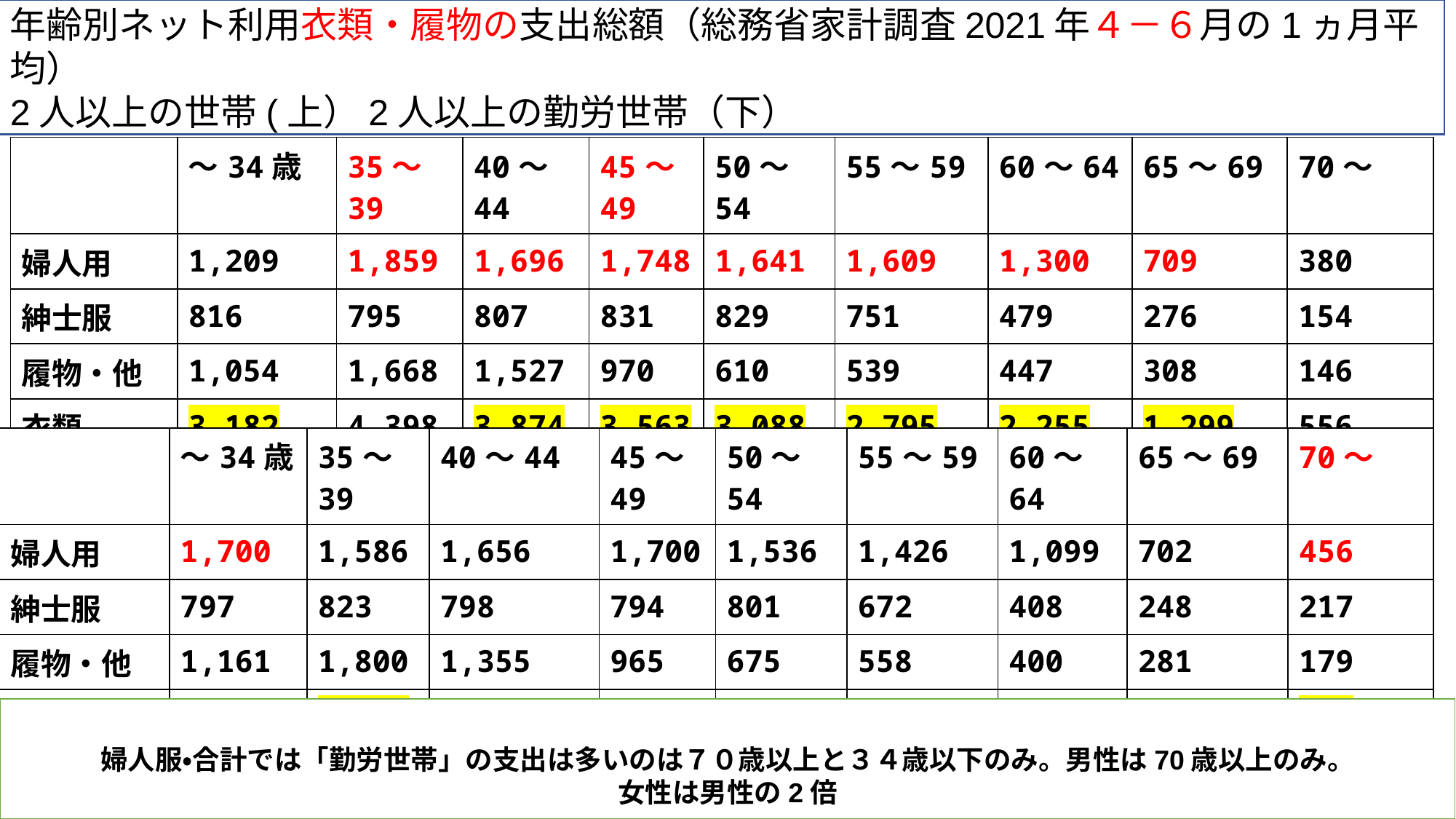

年齢別ネット利用衣類・履物の支出総額（総務省家計調査2021年４－６月の1ヵ月平均）
2人以上の世帯(上）2人以上の勤労世帯（下）
|  | ～34歳 | 35～39 | 40～44 | 45～49 | 50～54 | 55～59 | 60～64 | 65～69 | 70～ |
| --- | --- | --- | --- | --- | --- | --- | --- | --- | --- |
| 婦人用 | 1,209 | 1,859 | 1,696 | 1,748 | 1,641 | 1,609 | 1,300 | 709 | 380 |
| 紳士服 | 816 | 795 | 807 | 831 | 829 | 751 | 479 | 276 | 154 |
| 履物・他 | 1,054 | 1,668 | 1,527 | 970 | 610 | 539 | 447 | 308 | 146 |
| 衣類 （計） | 3,182 | 4,398 | 3,874 | 3,563 | 3,088 | 2,795 | 2,255 | 1,299 | 556 |
|  | ～34歳 | 35～39 | 40～44 | 45～49 | 50～54 | 55～59 | 60～64 | 65～69 | 70～ |
| --- | --- | --- | --- | --- | --- | --- | --- | --- | --- |
| 婦人用 | 1,700 | 1,586 | 1,656 | 1,700 | 1,536 | 1,426 | 1,099 | 702 | 456 |
| 紳士服 | 797 | 823 | 798 | 794 | 801 | 672 | 408 | 248 | 217 |
| 履物・他 | 1,161 | 1,800 | 1,355 | 965 | 675 | 558 | 400 | 281 | 179 |
| 衣類（計） | 3,137 | 4,532 | 3,809 | 3,459 | 3,012 | 2,656 | 1,906 | 1,231 | 852 |

婦人服・合計では「勤労世帯」の支出は多いのは７０歳以上と３４歳以下のみ。男性は70歳以上のみ。
女性は男性の2倍